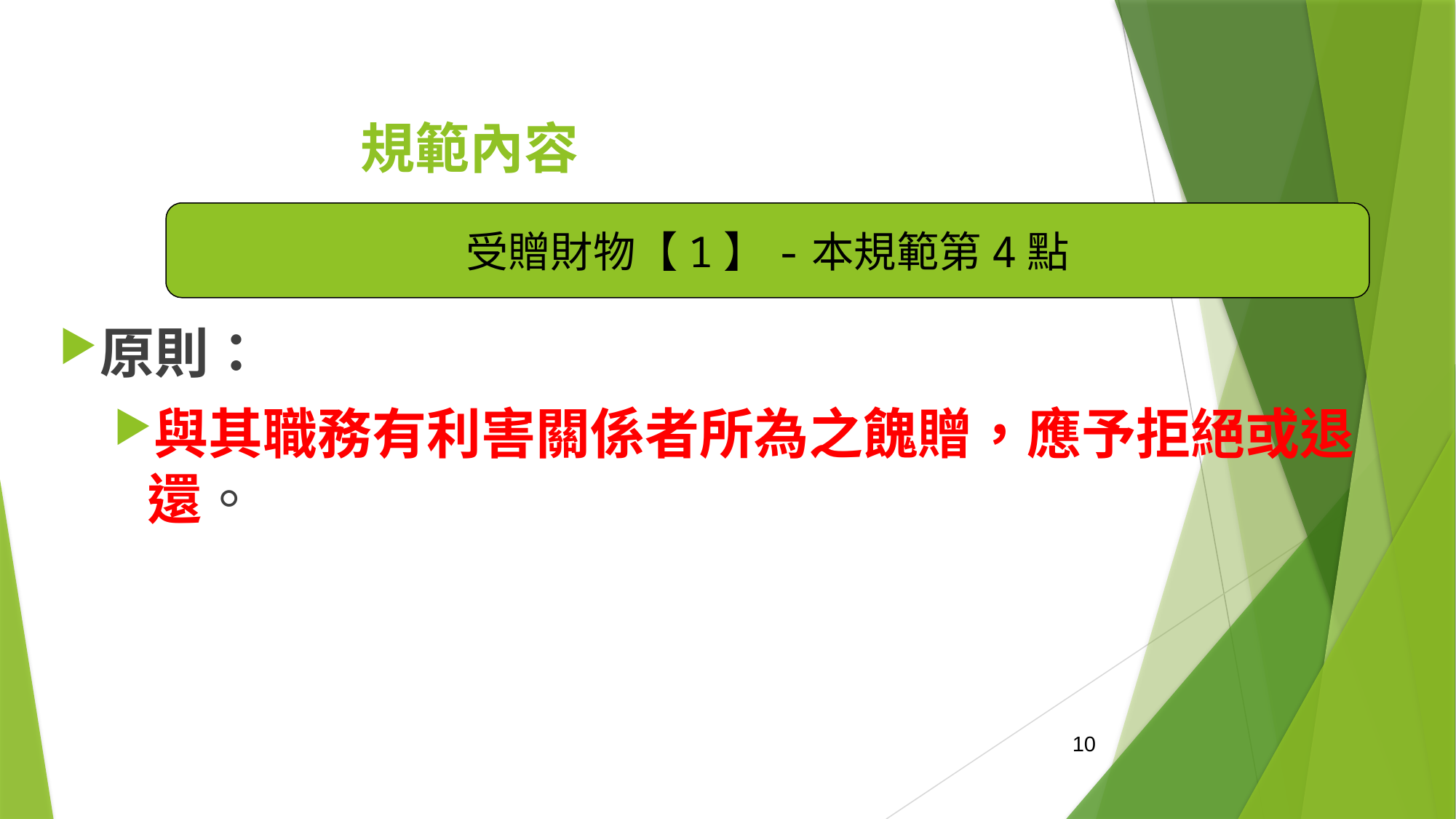

# 規範內容
受贈財物【1】-本規範第4點
原則：
與其職務有利害關係者所為之餽贈，應予拒絕或退還。

10